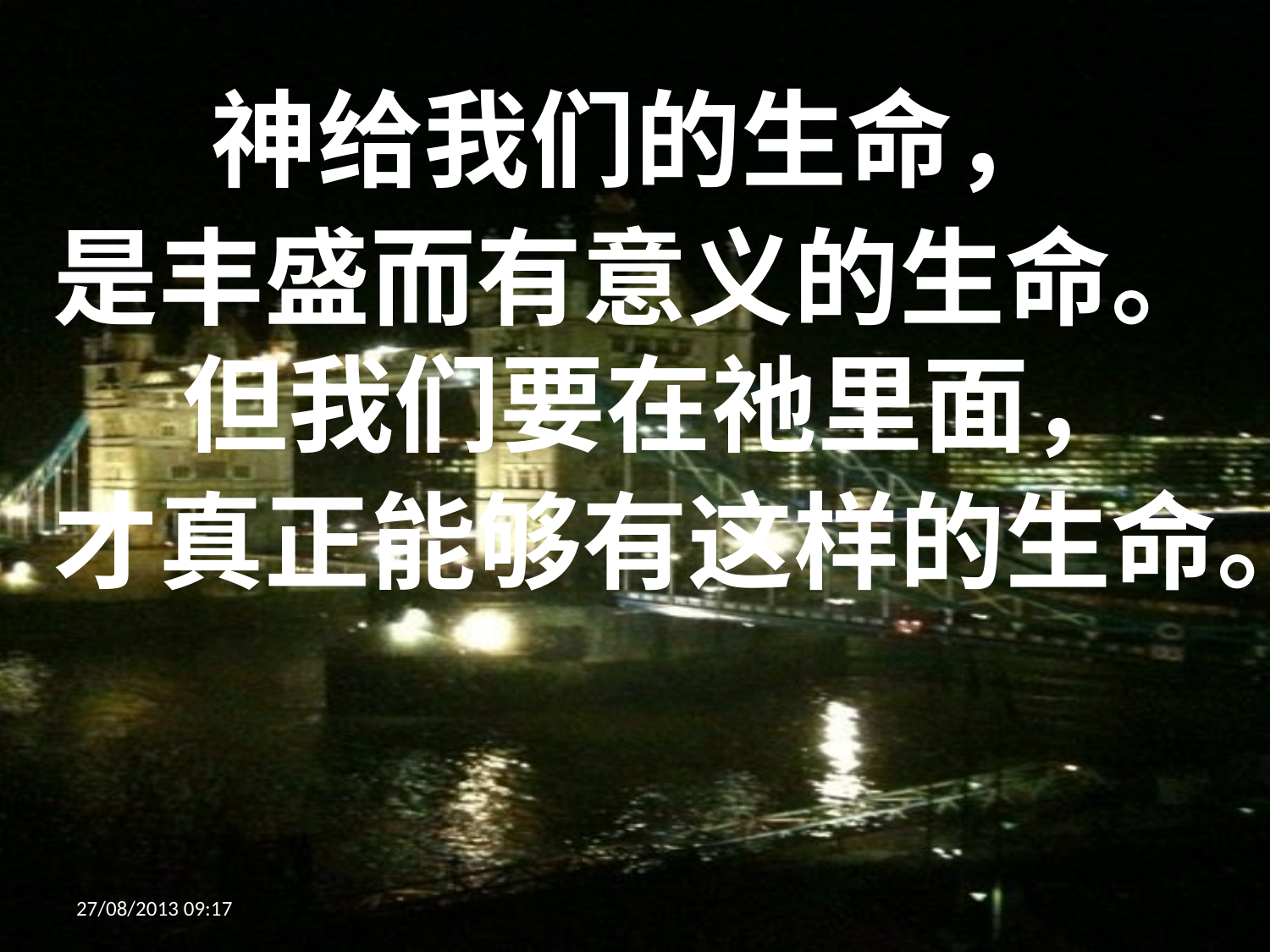

神给我们的生命，
是丰盛而有意义的生命。但我们要在祂里面，
才真正能够有这样的生命。
27/08/2013 09:17